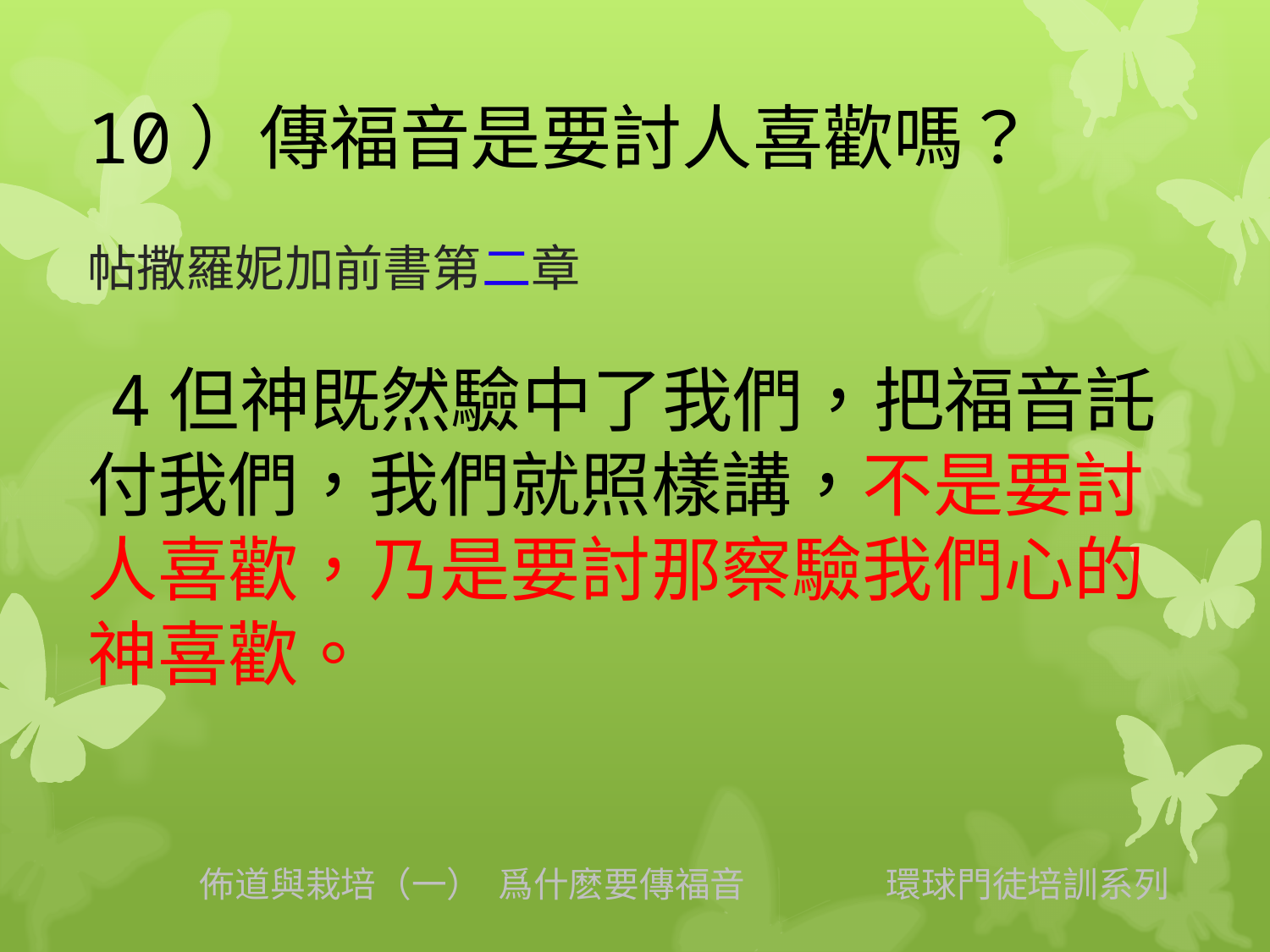

10）傳福音是要討人喜歡嗎？

帖撒羅妮加前書第二章

 4但神既然驗中了我們，把福音託付我們，我們就照樣講，不是要討人喜歡，乃是要討那察驗我們心的神喜歡。